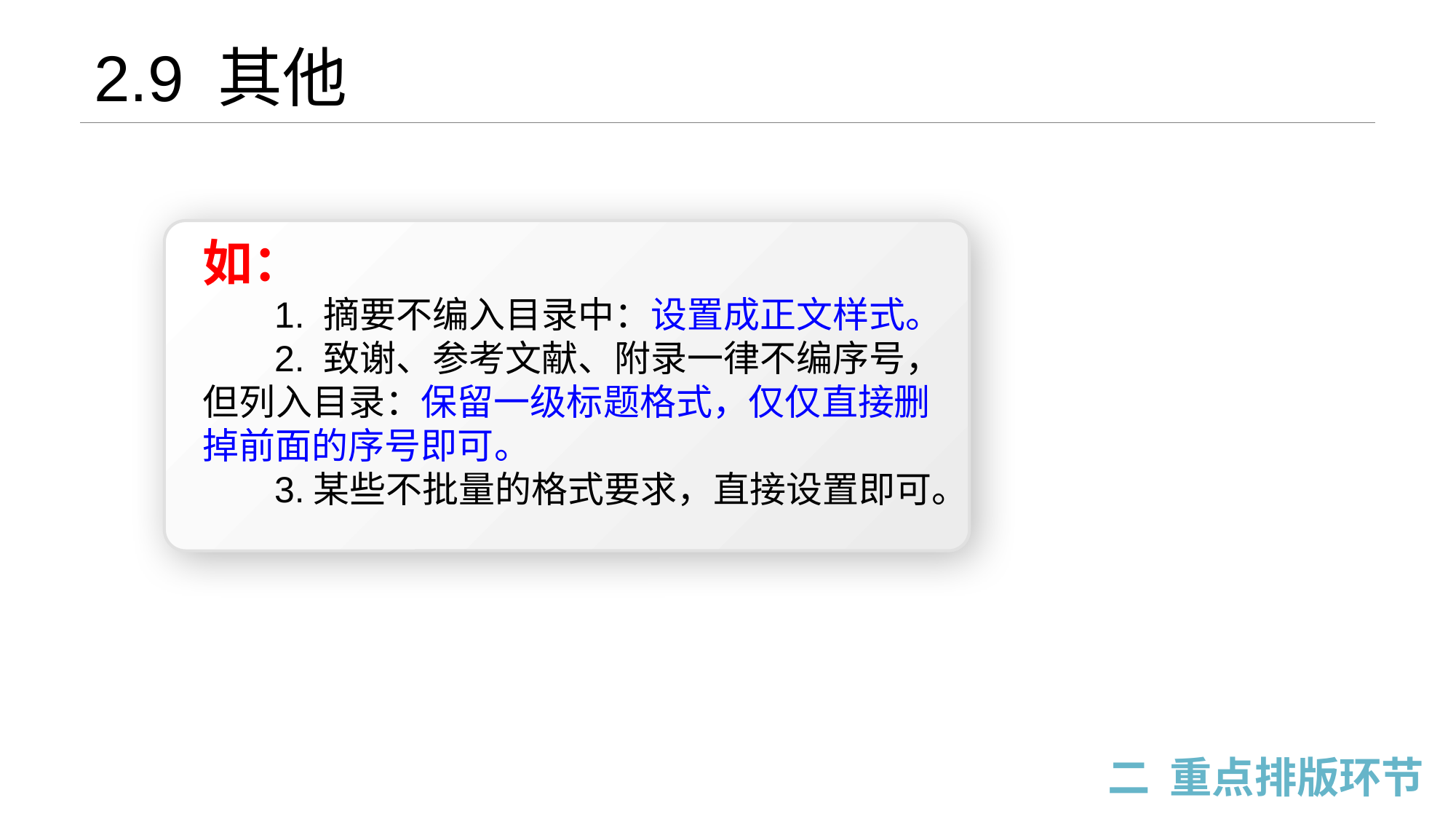

2.9 其他

如：
       1. 摘要不编入目录中：设置成正文样式。
       2. 致谢、参考文献、附录一律不编序号，但列入目录：保留一级标题格式，仅仅直接删掉前面的序号即可。
       3.某些不批量的格式要求，直接设置即可。

二  重点排版环节